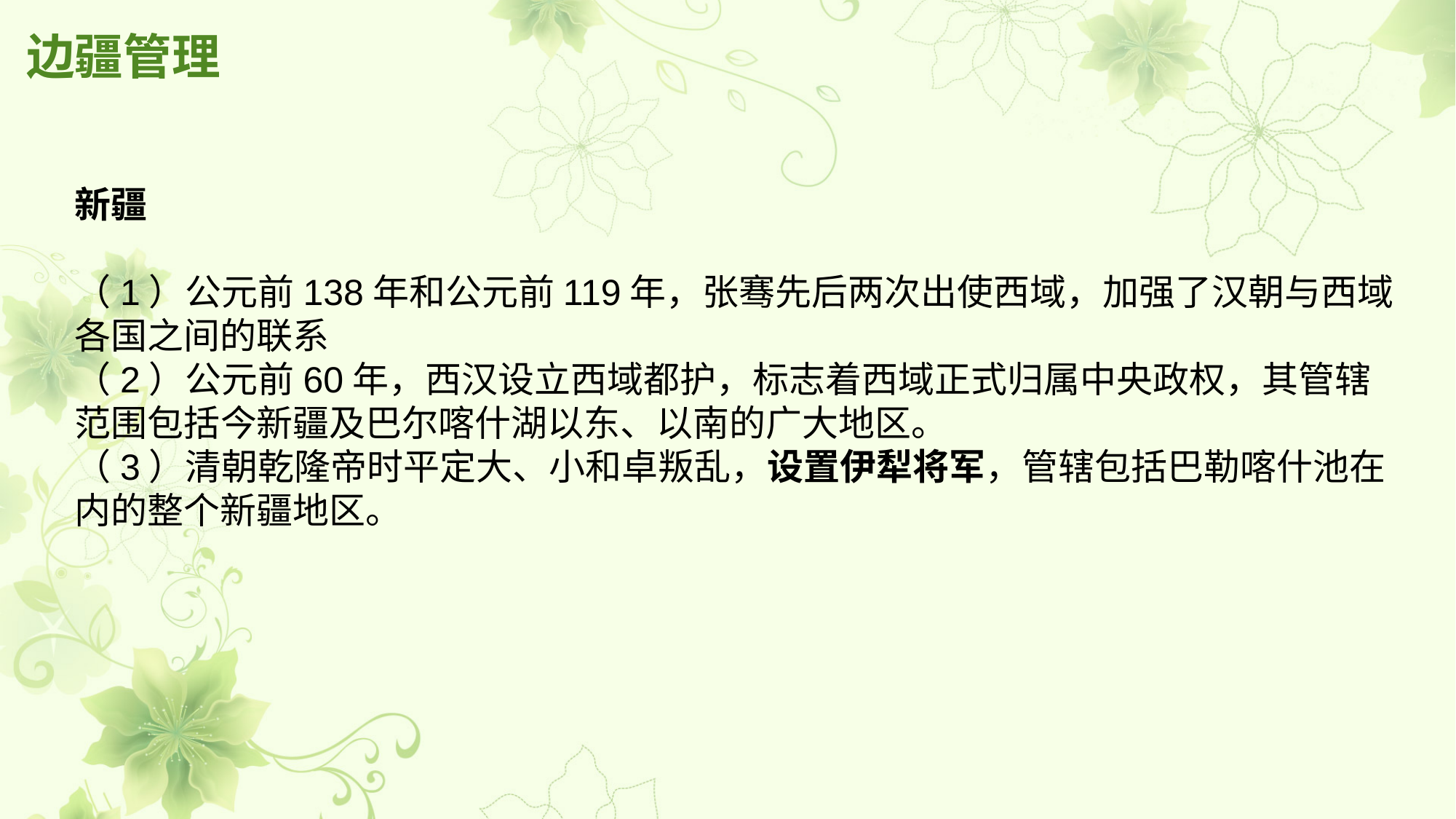

# 边疆管理
新疆

（1）公元前138年和公元前119年，张骞先后两次出使西域，加强了汉朝与西域各国之间的联系
（2）公元前60年，西汉设立西域都护，标志着西域正式归属中央政权，其管辖范围包括今新疆及巴尔喀什湖以东、以南的广大地区。
（3）清朝乾隆帝时平定大、小和卓叛乱，设置伊犁将军，管辖包括巴勒喀什池在内的整个新疆地区。